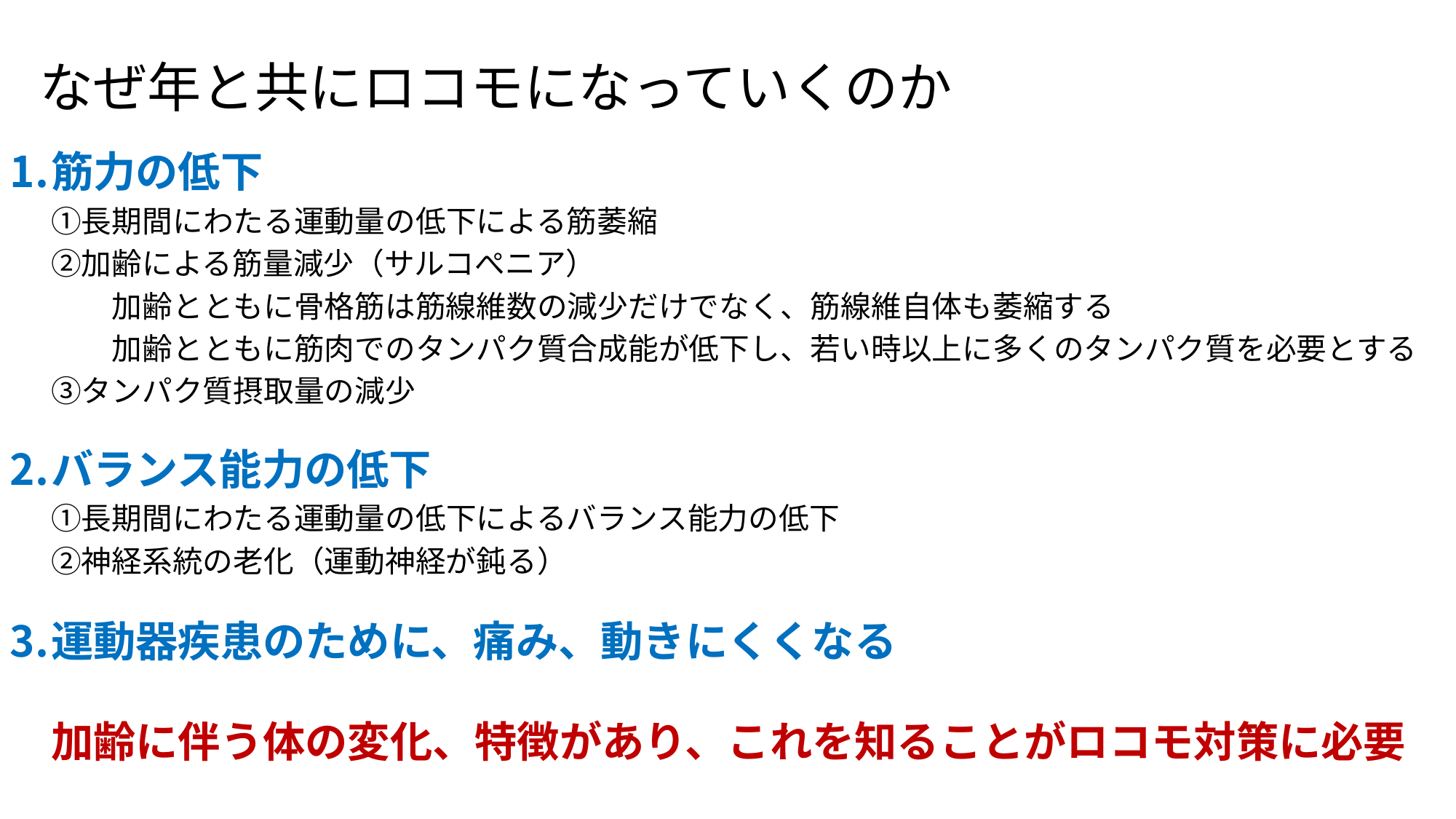

# なぜ年と共にロコモになっていくのか
筋力の低下
①長期間にわたる運動量の低下による筋萎縮
②加齢による筋量減少（サルコぺニア）
　　加齢とともに骨格筋は筋線維数の減少だけでなく、筋線維自体も萎縮する
　　加齢とともに筋肉でのタンパク質合成能が低下し、若い時以上に多くのタンパク質を必要とする
③タンパク質摂取量の減少
バランス能力の低下　
①長期間にわたる運動量の低下によるバランス能力の低下
②神経系統の老化（運動神経が鈍る）

運動器疾患のために、痛み、動きにくくなる

加齢に伴う体の変化、特徴があり、これを知ることがロコモ対策に必要